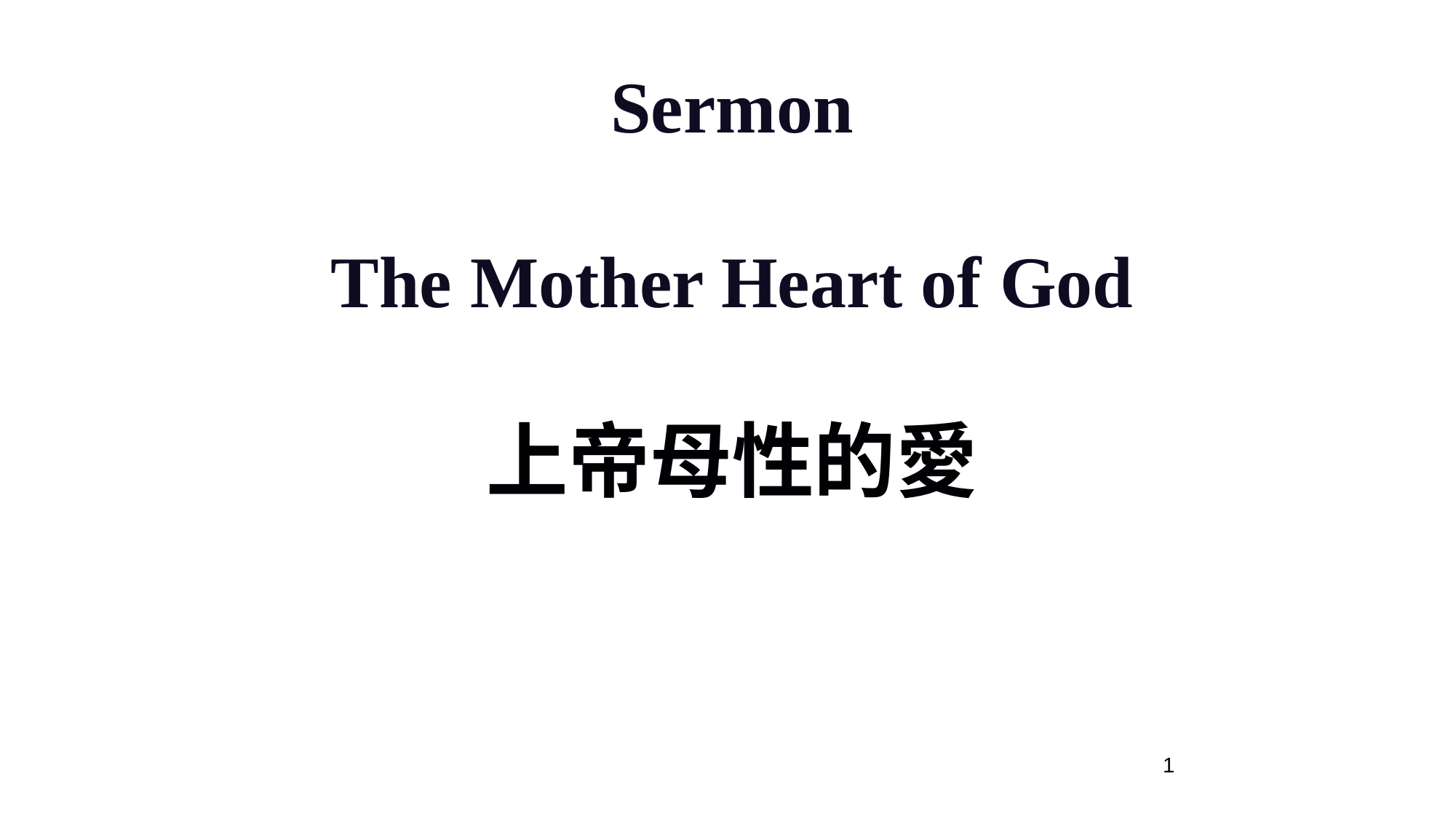

Sermon

The Mother Heart of God

上帝母性的愛

1